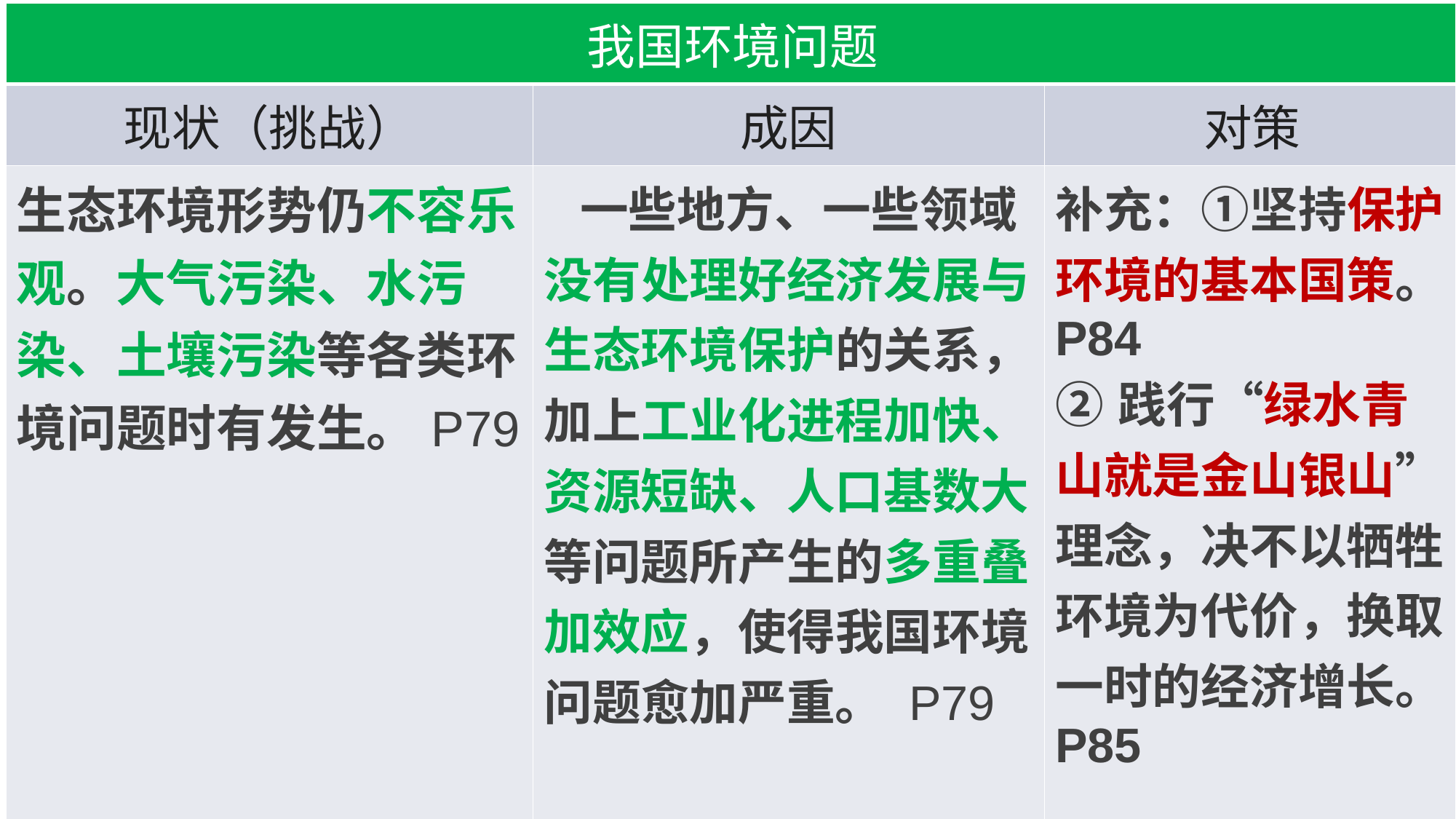

| 我国环境问题 |  |  |
| --- | --- | --- |
| 现状（挑战） | 成因 | 对策 |
| 生态环境形势仍不容乐观。大气污染、水污染、土壤污染等各类环境问题时有发生。P79 | 一些地方、一些领域没有处理好经济发展与生态环境保护的关系，加上工业化进程加快、资源短缺、人口基数大等问题所产生的多重叠加效应，使得我国环境问题愈加严重。 P79 | 补充：①坚持保护环境的基本国策。P84 ②践行“绿水青山就是金山银山”理念，决不以牺牲环境为代价，换取一时的经济增长。P85 |